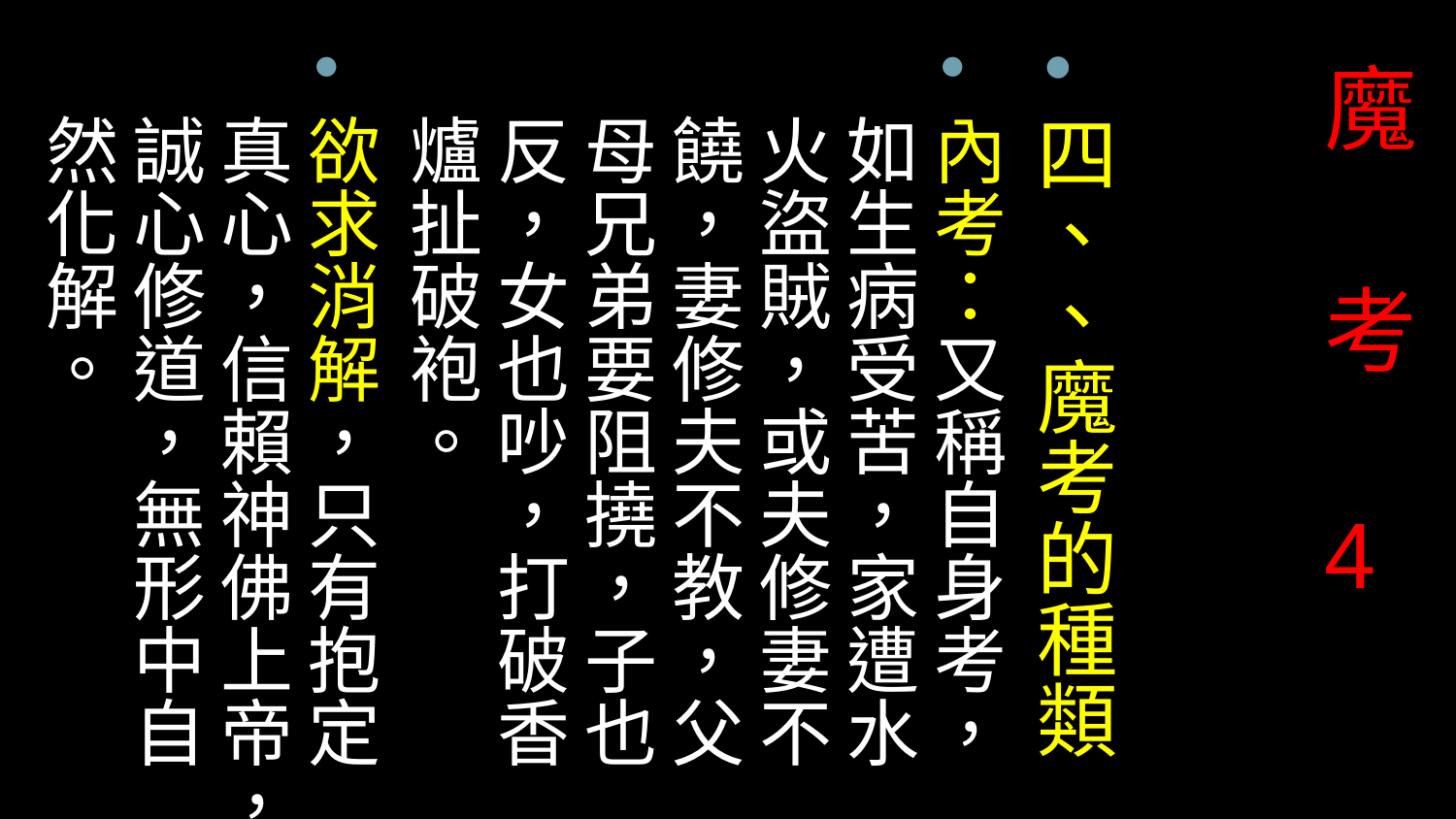

四、、魔考的種類
內考：又稱自身考，如生病受苦，家遭水火盜賊，或夫修妻不饒，妻修夫不教，父母兄弟要阻撓，子也反，女也吵，打破香爐扯破袍。
欲求消解，只有抱定真心，信賴神佛上帝，誠心修道，無形中自然化解。
# 魔 考 4